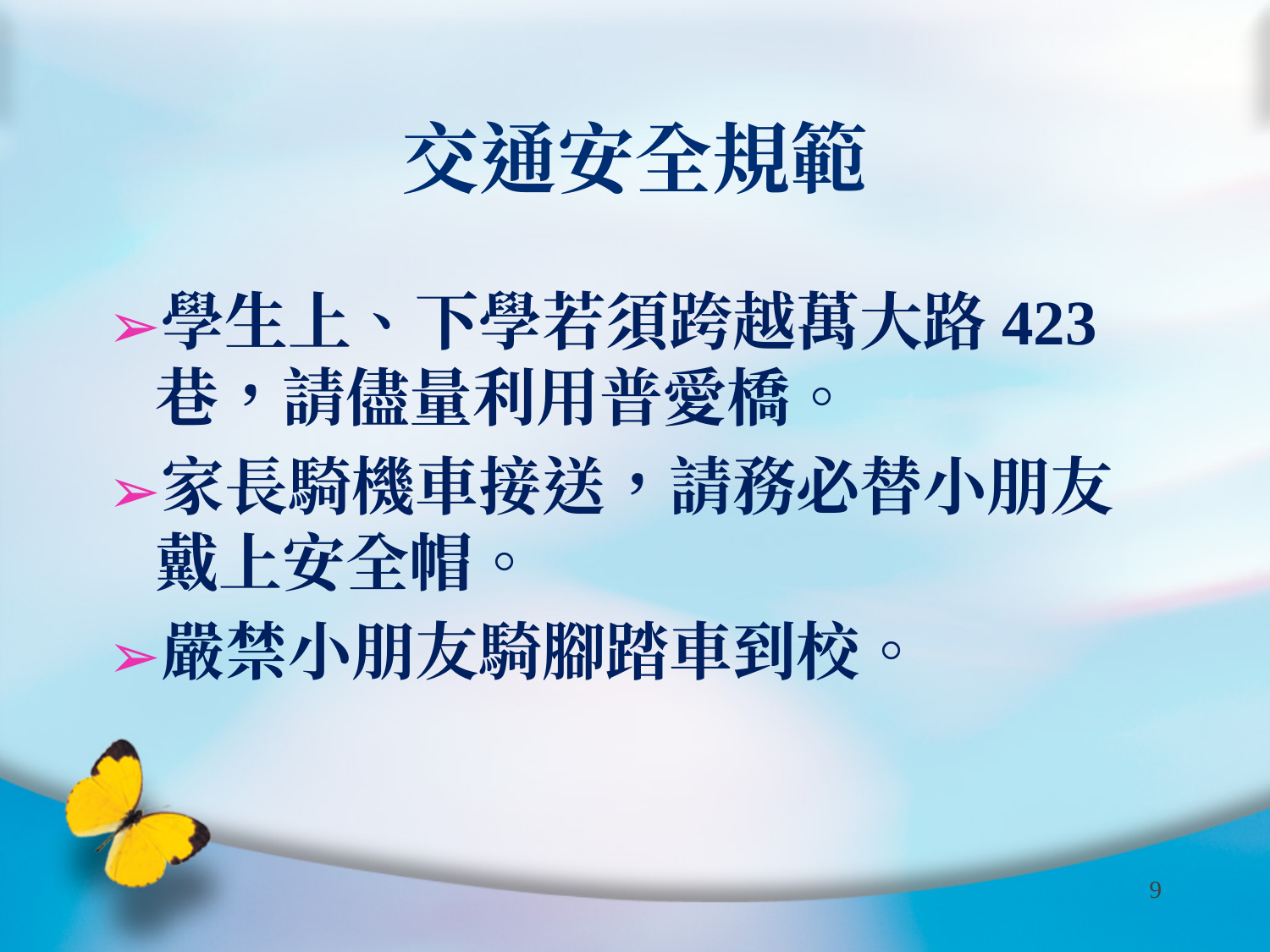

# 交通安全規範
學生上、下學若須跨越萬大路423巷，請儘量利用普愛橋。
家長騎機車接送，請務必替小朋友戴上安全帽。
嚴禁小朋友騎腳踏車到校。
9